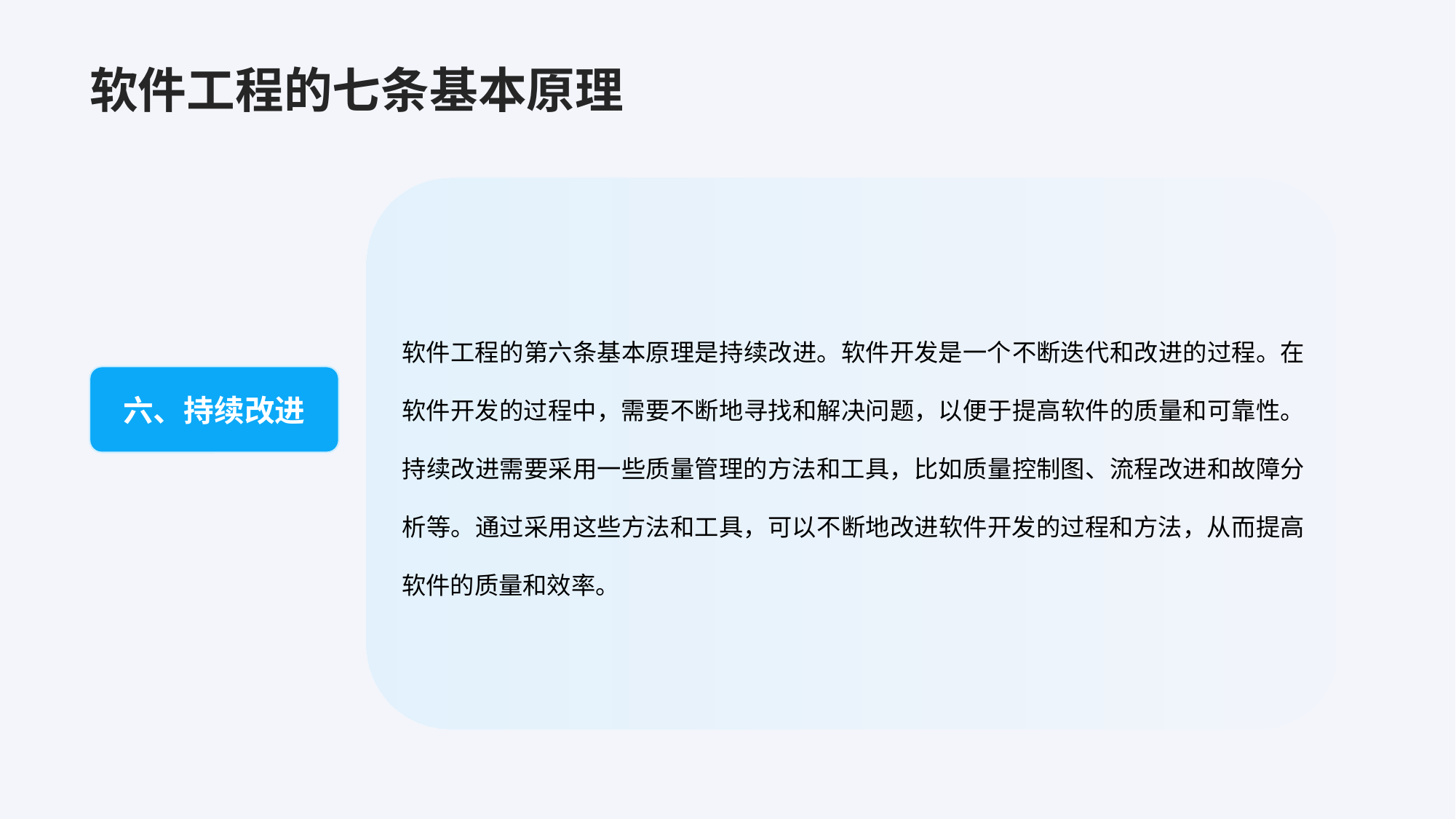

# 软件工程的七条基本原理
软件工程的第六条基本原理是持续改进。软件开发是一个不断迭代和改进的过程。在软件开发的过程中，需要不断地寻找和解决问题，以便于提高软件的质量和可靠性。持续改进需要采用一些质量管理的方法和工具，比如质量控制图、流程改进和故障分析等。通过采用这些方法和工具，可以不断地改进软件开发的过程和方法，从而提高软件的质量和效率。

六、持续改进